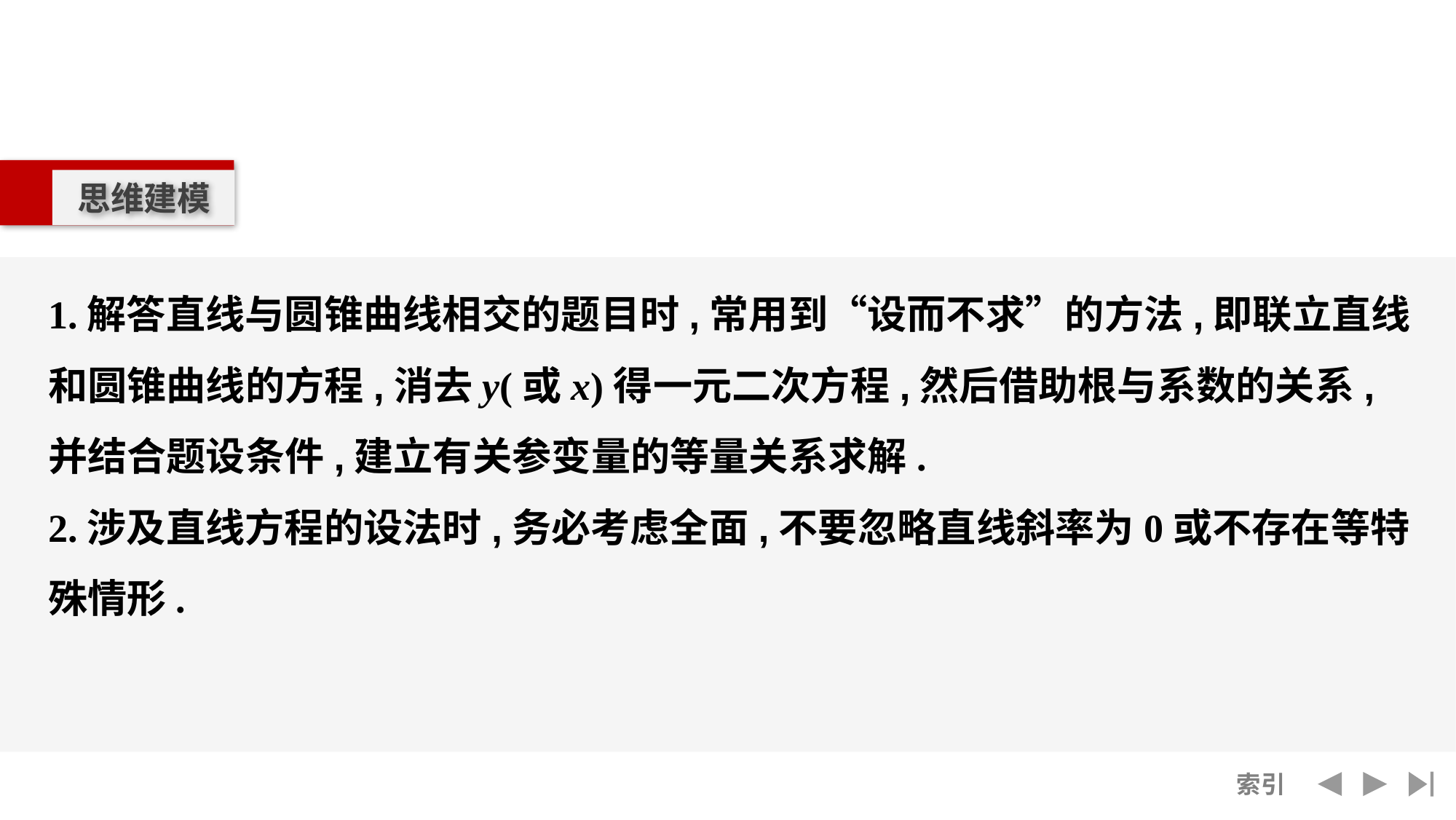

思维建模

1.解答直线与圆锥曲线相交的题目时,常用到“设而不求”的方法,即联立直线和圆锥曲线的方程,消去y(或x)得一元二次方程,然后借助根与系数的关系,并结合题设条件,建立有关参变量的等量关系求解.
2.涉及直线方程的设法时,务必考虑全面,不要忽略直线斜率为0或不存在等特殊情形.